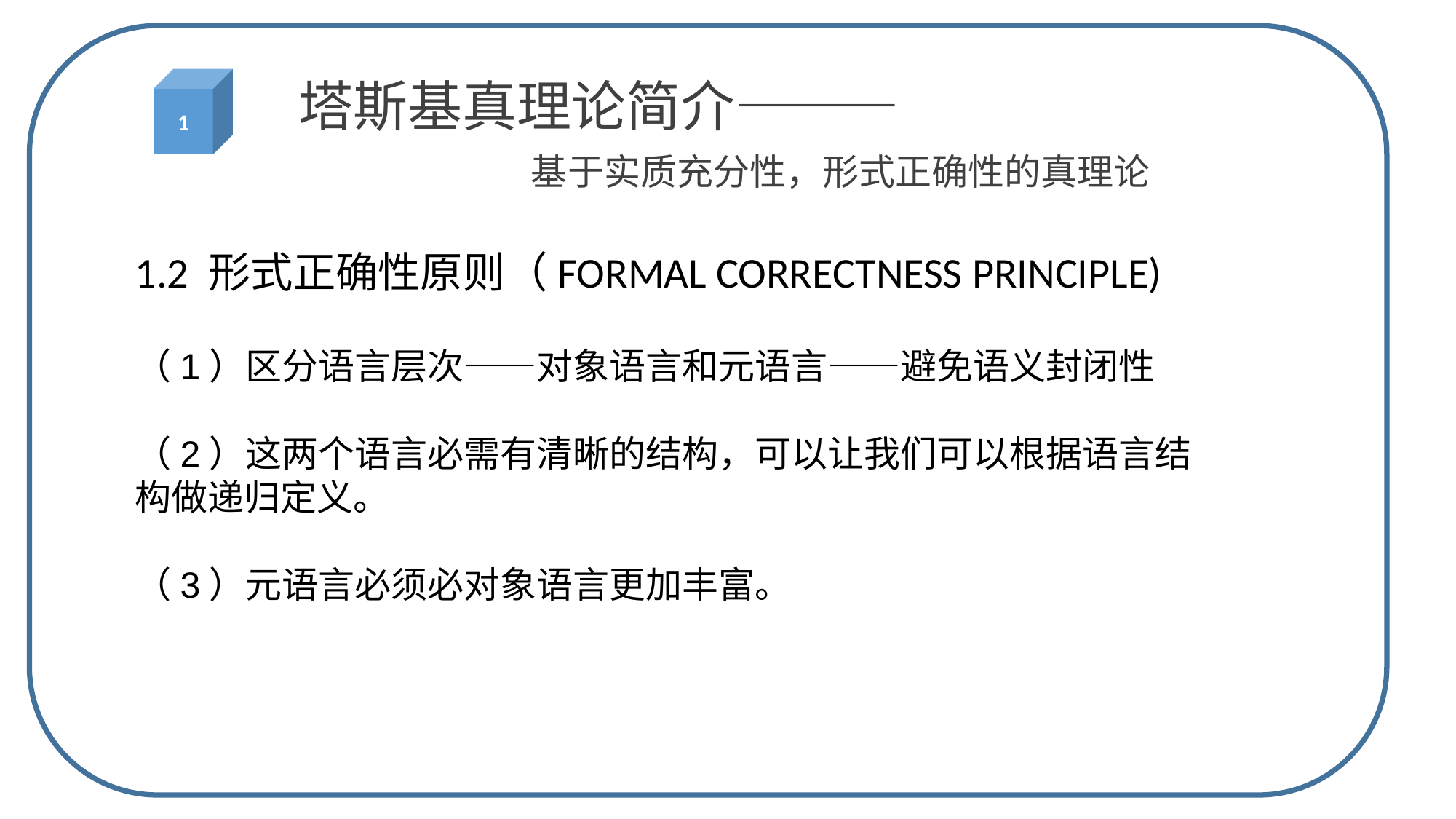

1
塔斯基真理论简介———
                  基于实质充分性，形式正确性的真理论
1.2 形式正确性原则（FORMAL CORRECTNESS PRINCIPLE)
（1）区分语言层次——对象语言和元语言——避免语义封闭性

（2）这两个语言必需有清晰的结构，可以让我们可以根据语言结构做递归定义。

（3）元语言必须必对象语言更加丰富。